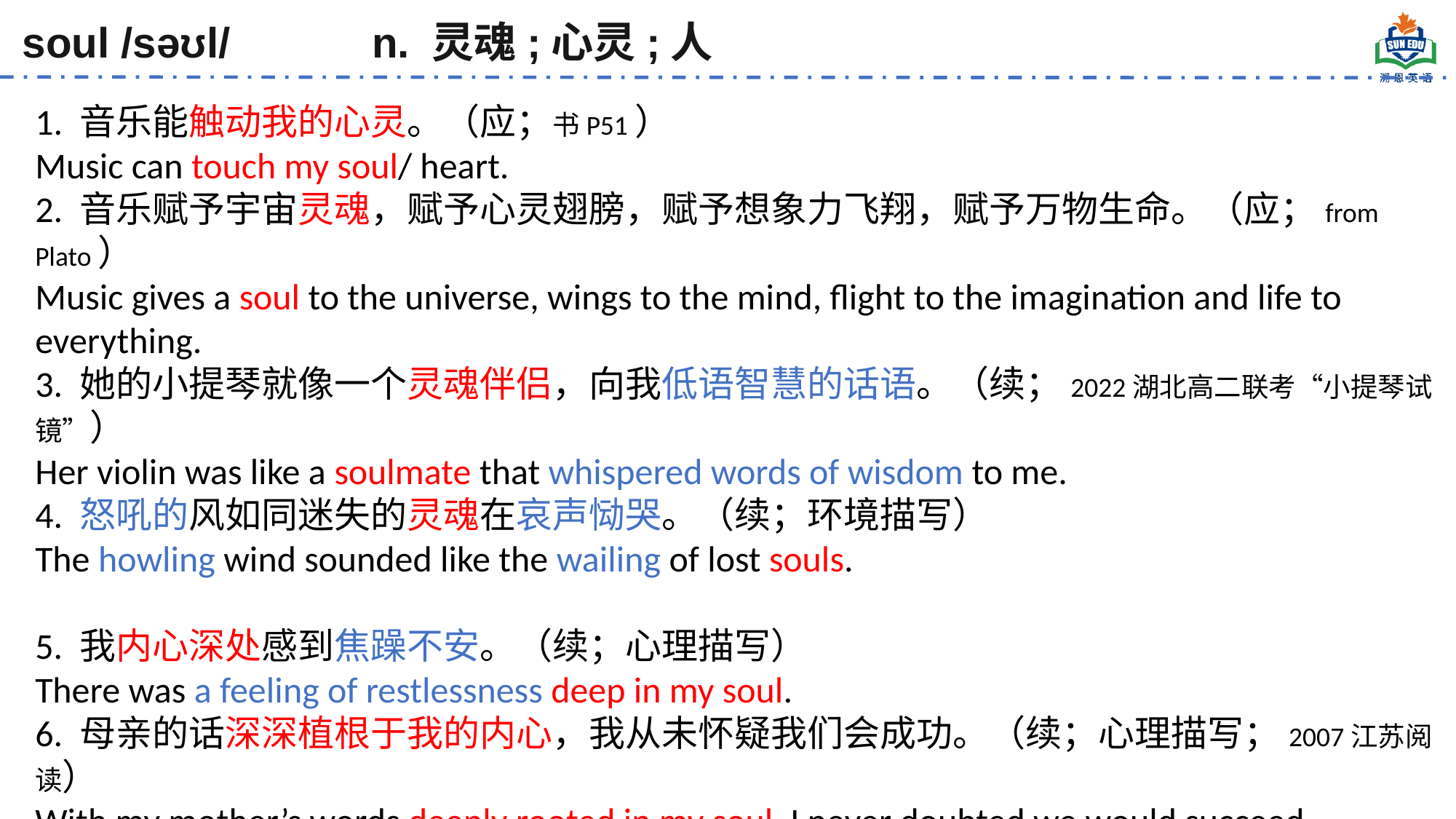

soul /səʊl/            n. 灵魂;心灵;人
1. 音乐能触动我的心灵。（应；书P51）
Music can touch my soul/ heart.
2. 音乐赋予宇宙灵魂，赋予心灵翅膀，赋予想象力飞翔，赋予万物生命。（应；from Plato）
Music gives a soul to the universe, wings to the mind, flight to the imagination and life to everything.
3. 她的小提琴就像一个灵魂伴侣，向我低语智慧的话语。（续；2022湖北高二联考“小提琴试镜”）
Her violin was like a soulmate that whispered words of wisdom to me.
4. 怒吼的风如同迷失的灵魂在哀声恸哭。（续；环境描写）
The howling wind sounded like the wailing of lost souls.

5. 我内心深处感到焦躁不安。（续；心理描写）
There was a feeling of restlessness deep in my soul.
6. 母亲的话深深植根于我的内心，我从未怀疑我们会成功。（续；心理描写；2007江苏阅读）
With my mother’s words deeply rooted in my soul, I never doubted we would succeed.